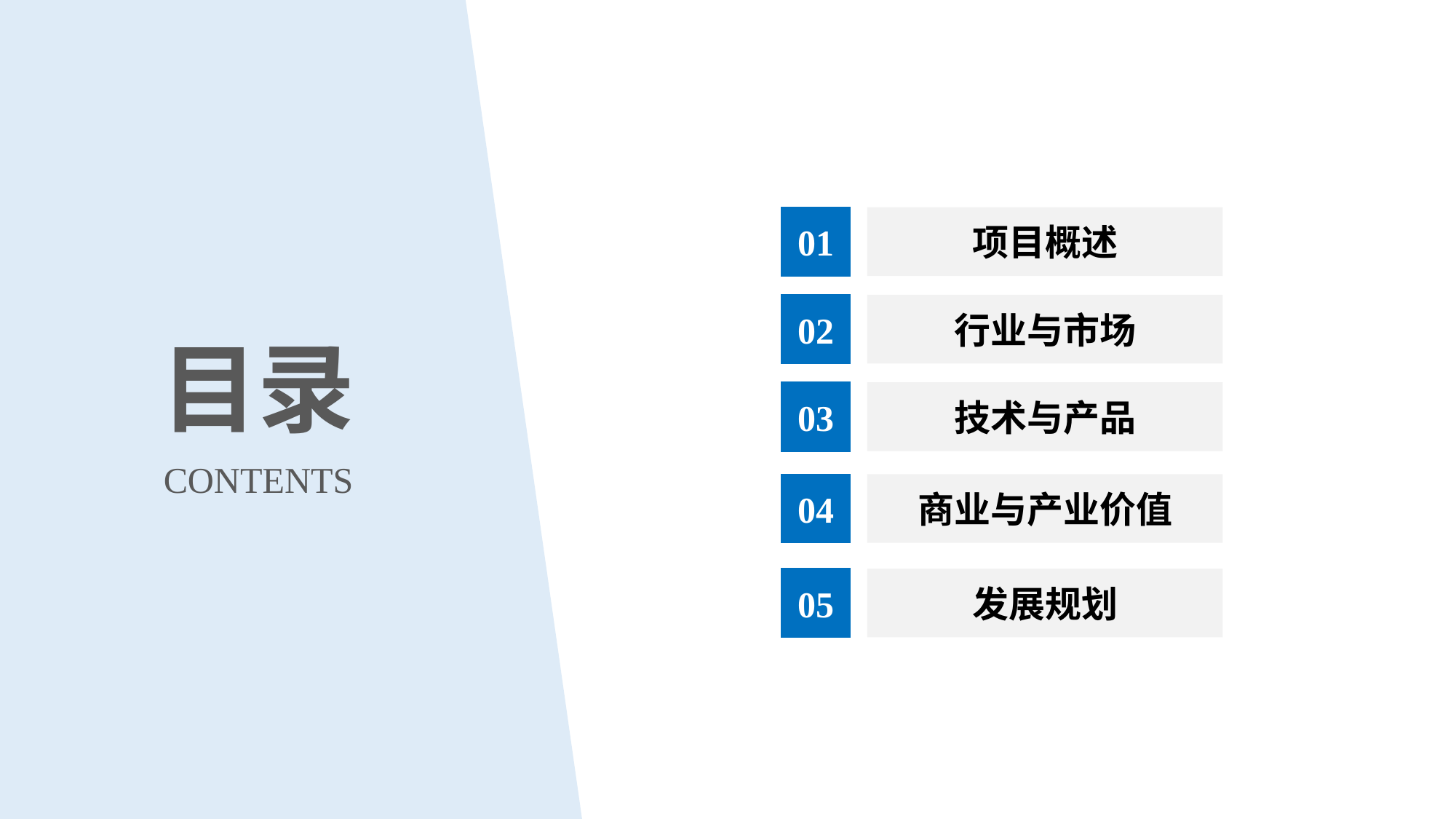

01
项目概述
02
行业与市场
目录
03
技术与产品
CONTENTS
04
商业与产业价值
05
发展规划